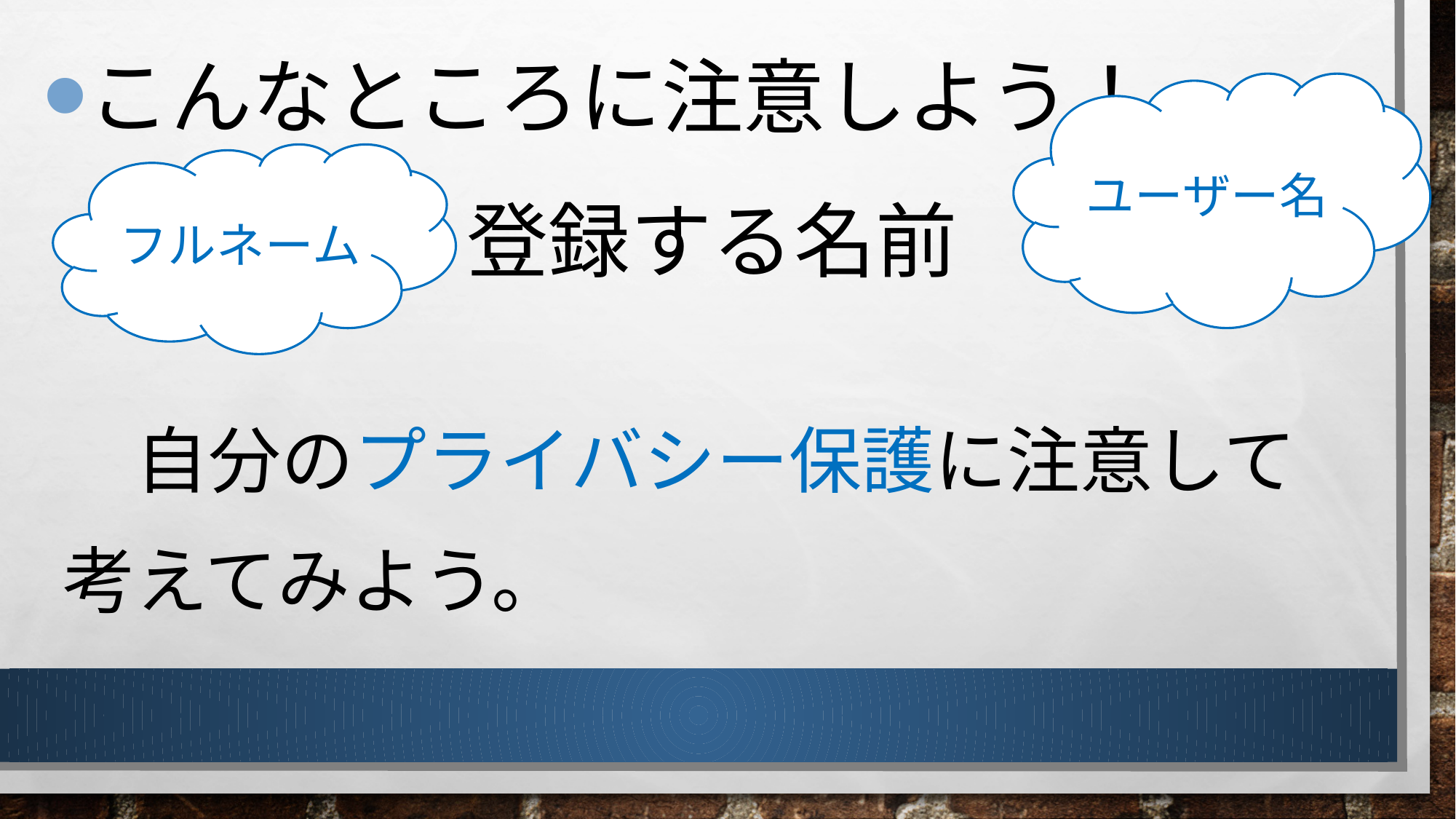

こんなところに注意しよう！
ユーザー名
登録する名前
フルネーム
　自分のプライバシー保護に注意して
考えてみよう。